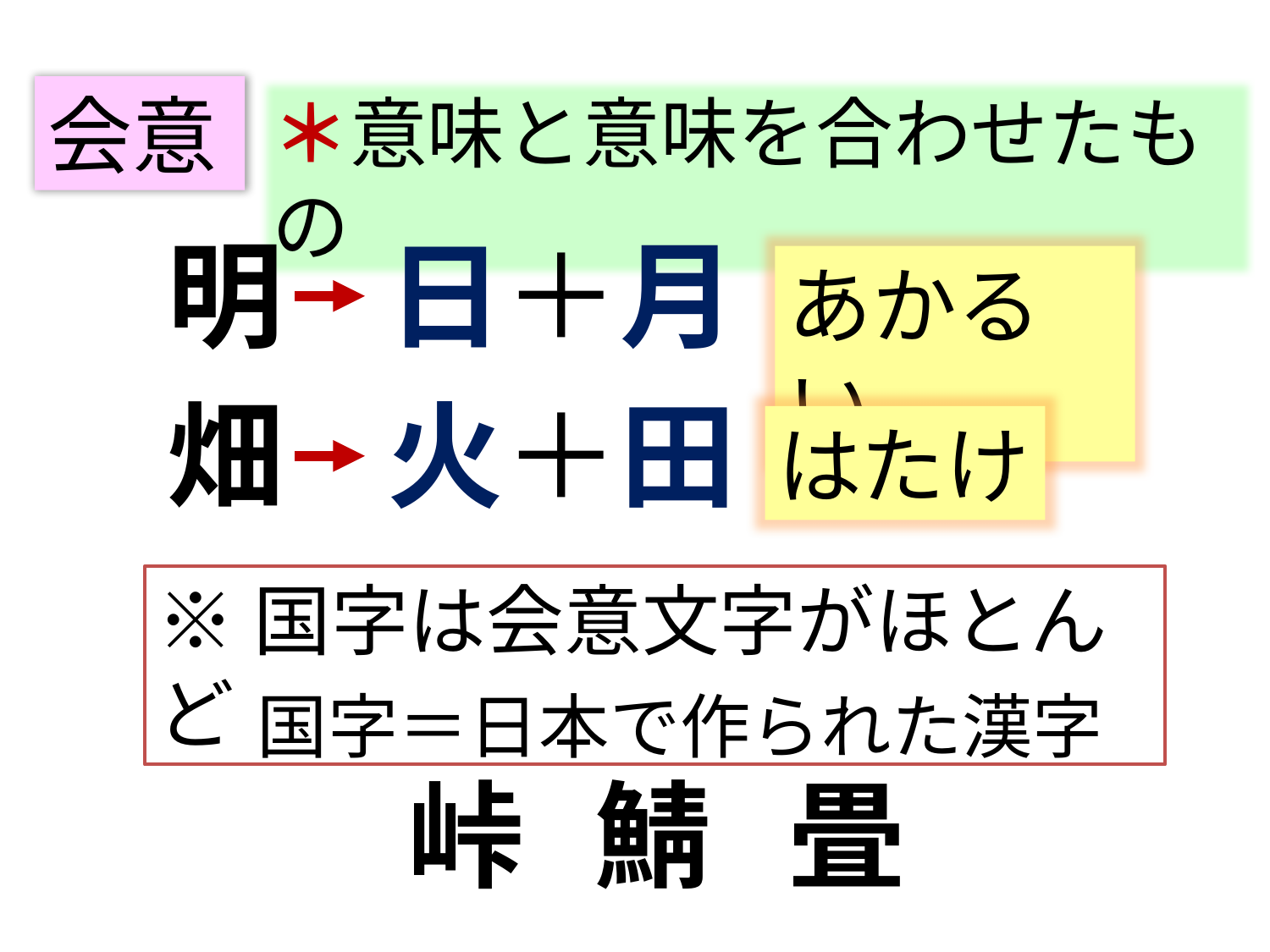

会意
＊意味と意味を合わせたもの
明
日＋月
あかるい
畑
火＋田
はたけ
※国字は会意文字がほとんど
国字＝日本で作られた漢字
峠　鯖　畳